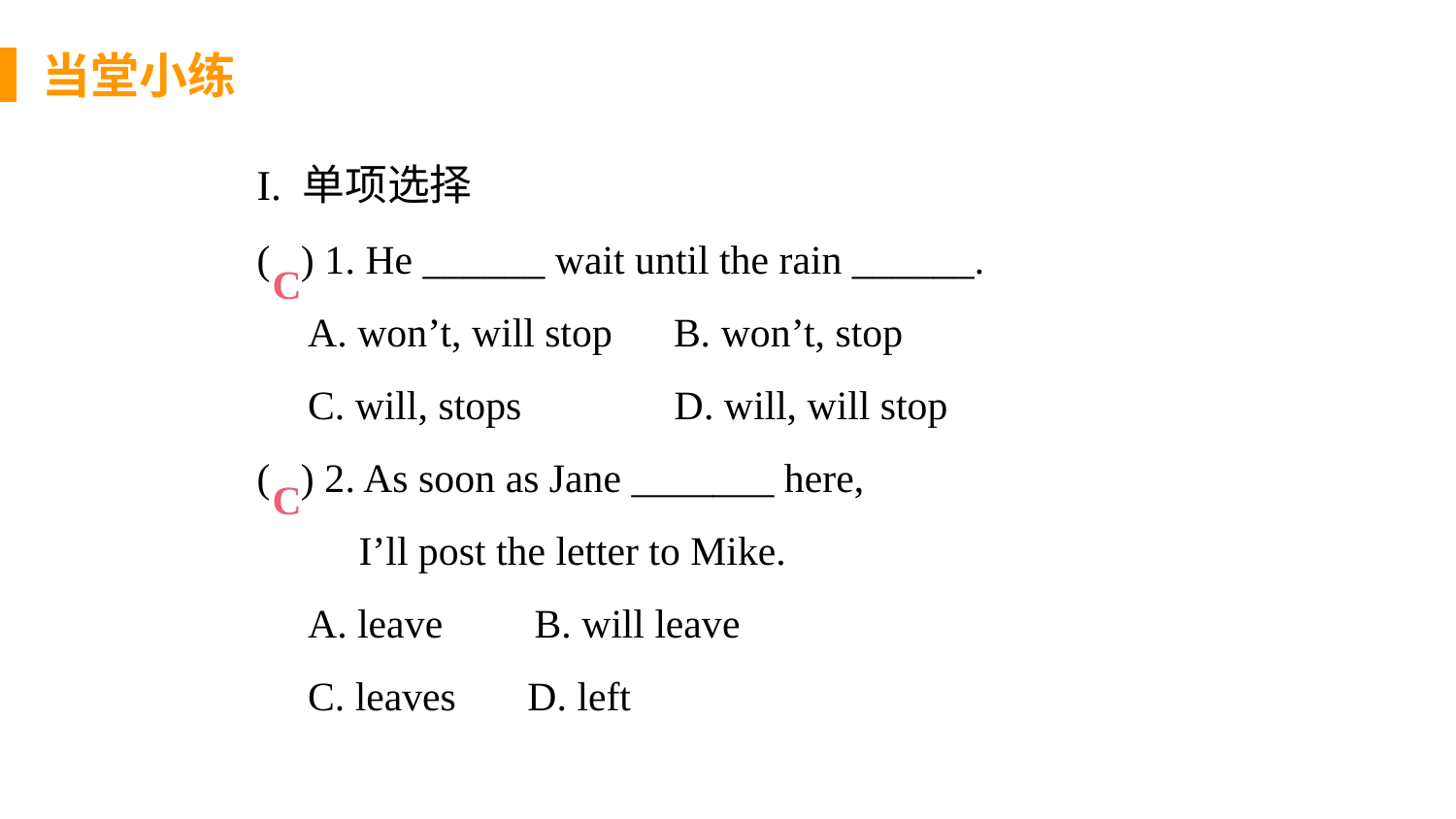

当堂小练

I. 单项选择
(   ) 1. He ______ wait until the rain ______.
     A. won’t, will stop      B. won’t, stop
     C. will, stops               D. will, will stop
(   ) 2. As soon as Jane _______ here,
          I’ll post the letter to Mike.
     A. leave         B. will leave
     C. leaves       D. left
C
C